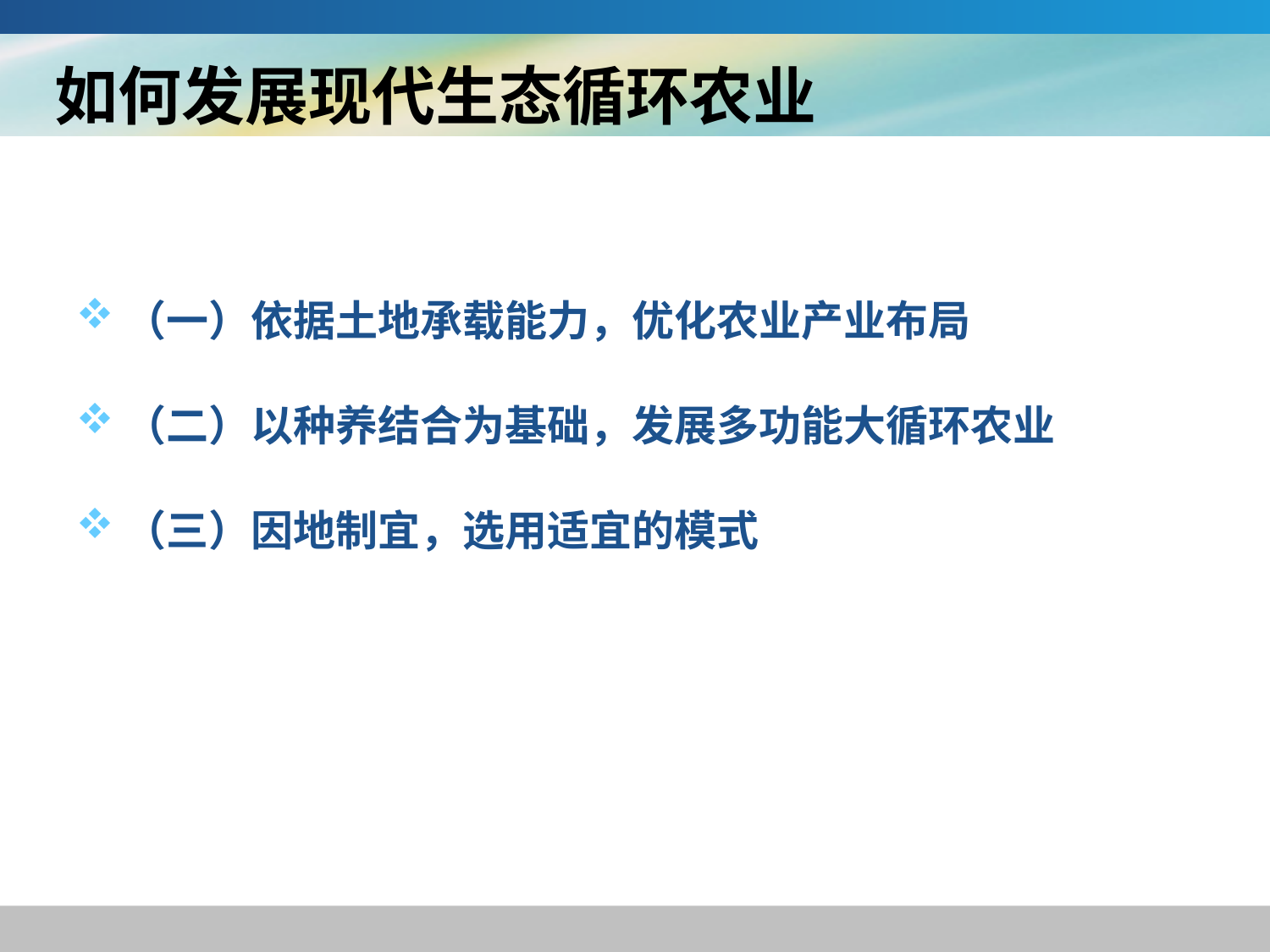

# 如何发展现代生态循环农业
（一）依据土地承载能力，优化农业产业布局
（二）以种养结合为基础，发展多功能大循环农业
（三）因地制宜，选用适宜的模式